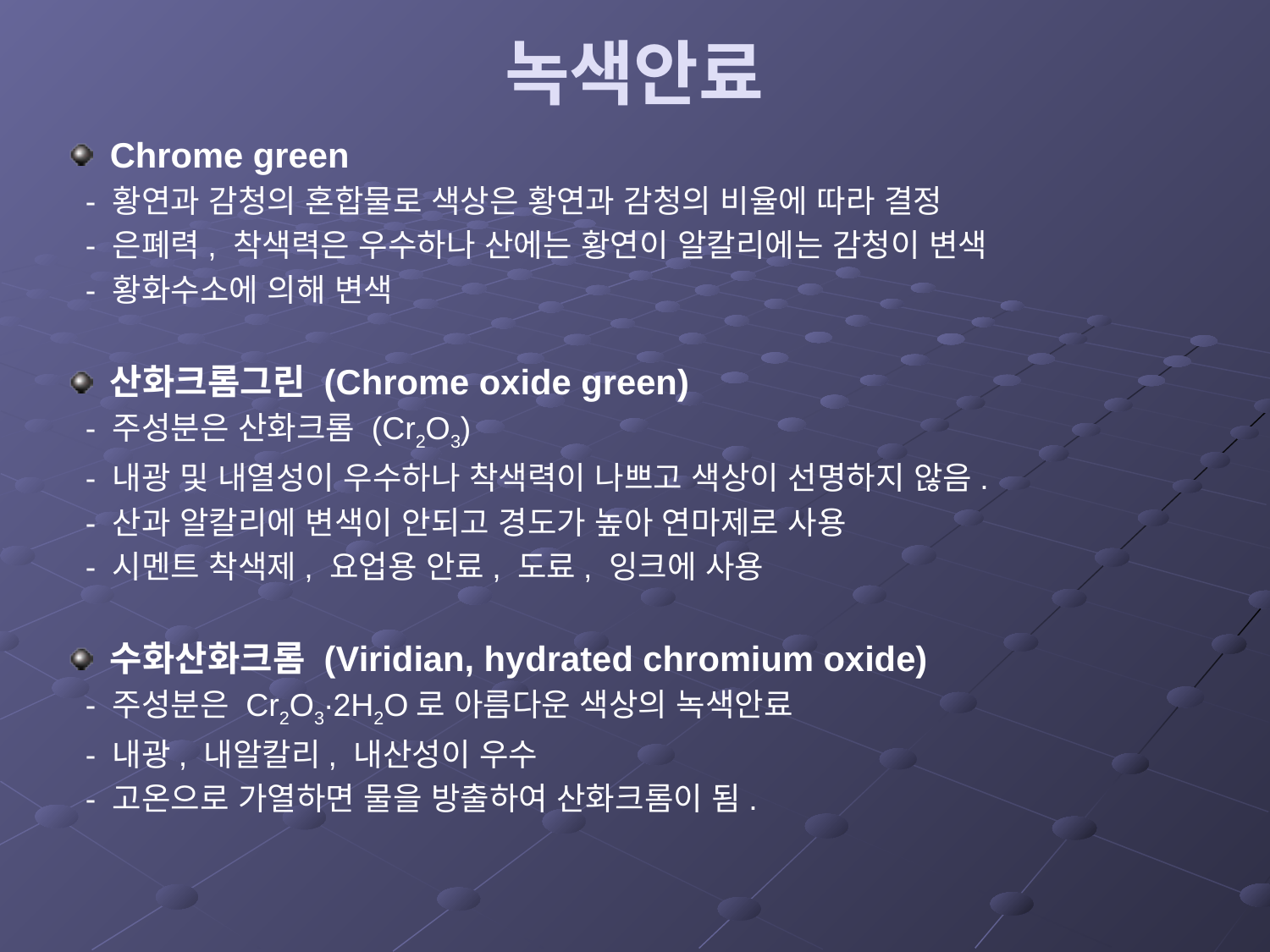

# 녹색안료
Chrome green
  - 황연과 감청의 혼합물로 색상은 황연과 감청의 비율에 따라 결정
  - 은폐력, 착색력은 우수하나 산에는 황연이 알칼리에는 감청이 변색
  - 황화수소에 의해 변색

산화크롬그린 (Chrome oxide green)
  - 주성분은 산화크롬 (Cr2O3)
  - 내광 및 내열성이 우수하나 착색력이 나쁘고 색상이 선명하지 않음.
  - 산과 알칼리에 변색이 안되고 경도가 높아 연마제로 사용
  - 시멘트 착색제, 요업용 안료, 도료, 잉크에 사용

수화산화크롬 (Viridian, hydrated chromium oxide)
  - 주성분은 Cr2O3∙2H2O로 아름다운 색상의 녹색안료
  - 내광, 내알칼리, 내산성이 우수
  - 고온으로 가열하면 물을 방출하여 산화크롬이 됨.